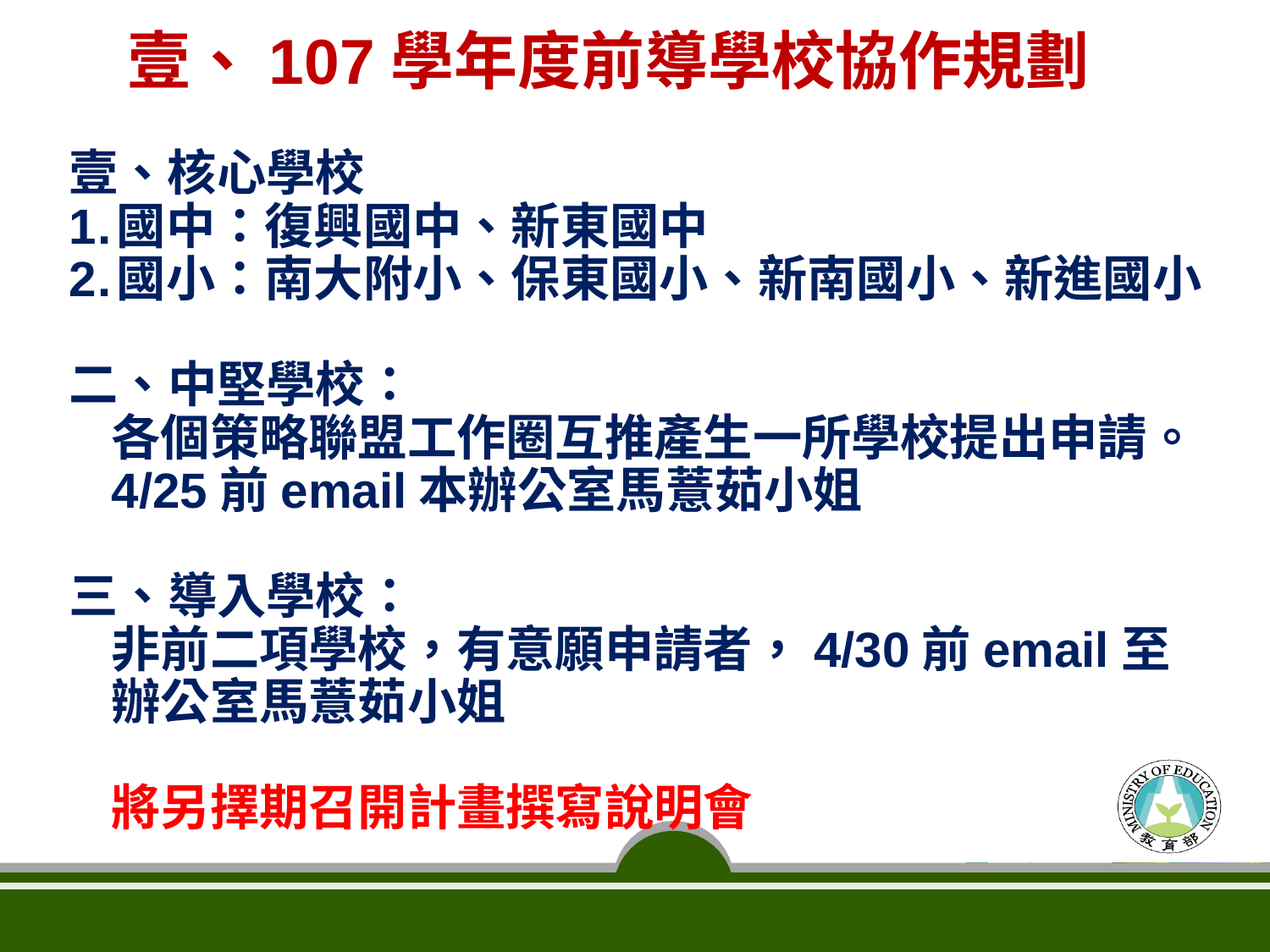

# 壹、107學年度前導學校協作規劃
、核心學校
國中：復興國中、新東國中
國小：南大附小、保東國小、新南國小、新進國小

二、中堅學校：
各個策略聯盟工作圈互推產生一所學校提出申請。
4/25前email本辦公室馬薏茹小姐

三、導入學校：
非前二項學校，有意願申請者，4/30前email至
辦公室馬薏茹小姐

將另擇期召開計畫撰寫說明會